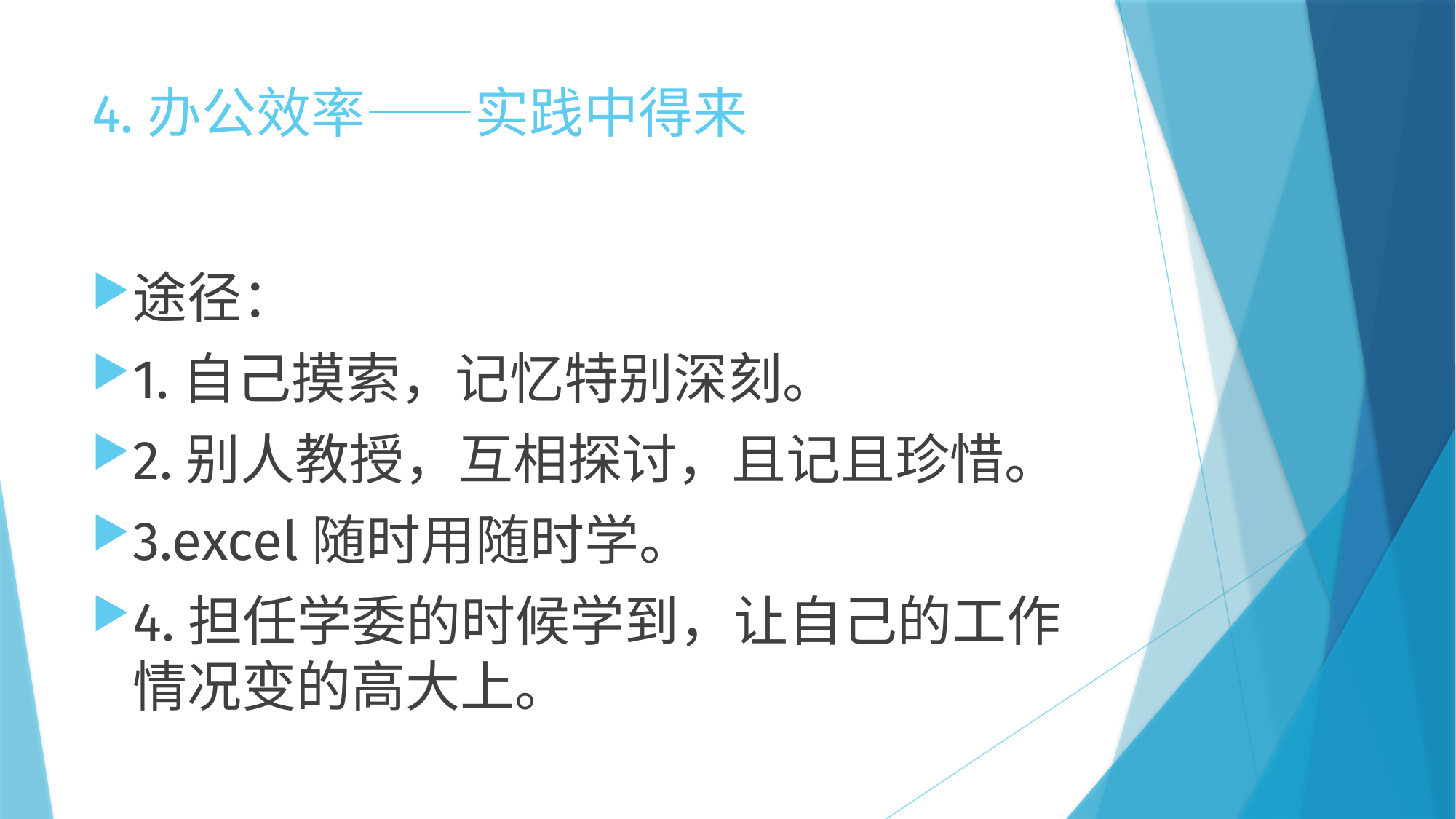

# 4.办公效率——实践中得来
途径：
1.自己摸索，记忆特别深刻。
2.别人教授，互相探讨，且记且珍惜。
3.excel随时用随时学。
4.担任学委的时候学到，让自己的工作情况变的高大上。